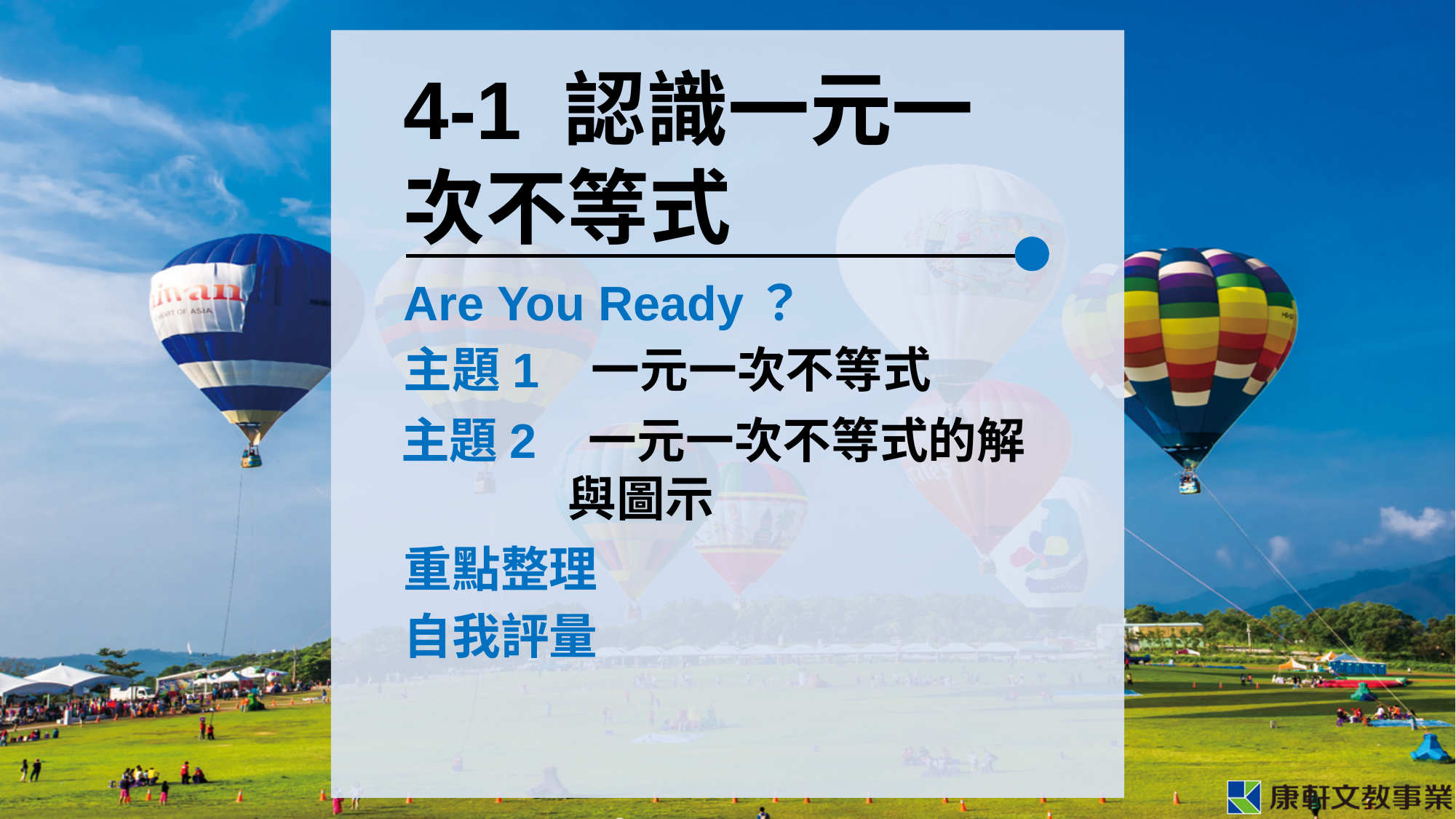

4-1 認識一元一次不等式

Are You Ready？
主題1   一元一次不等式
主題2   一元一次不等式的解
              與圖示
重點整理
自我評量